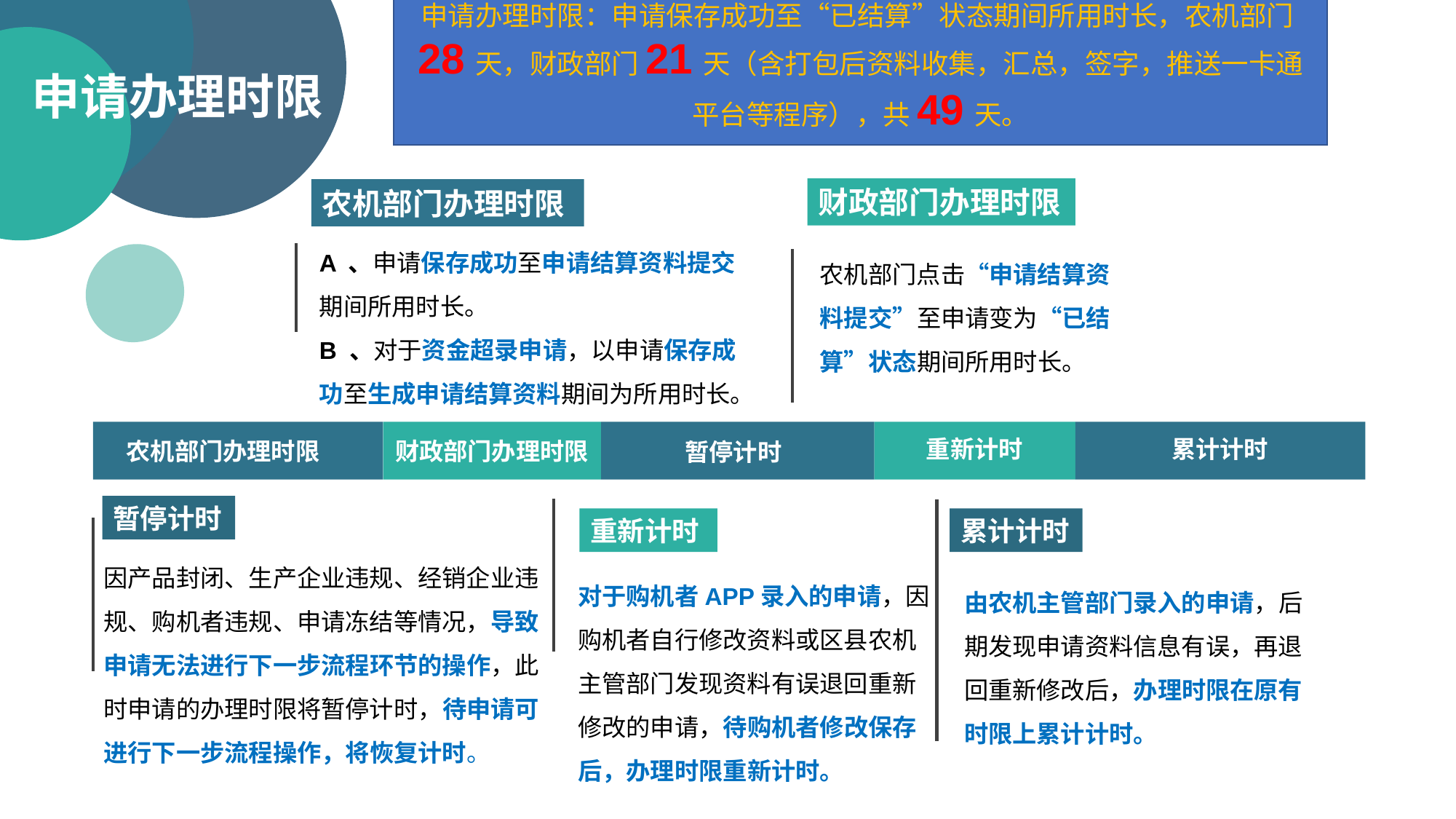

申请办理时限：申请保存成功至“已结算”状态期间所用时长，农机部门28天，财政部门21天（含打包后资料收集，汇总，签字，推送一卡通平台等程序），共49天。
申请办理时限
财政部门办理时限
农机部门办理时限
A 、申请保存成功至申请结算资料提交期间所用时长。
B 、对于资金超录申请，以申请保存成功至生成申请结算资料期间为所用时长。
农机部门点击“申请结算资料提交”至申请变为“已结算”状态期间所用时长。

重新计时
累计计时
农机部门办理时限
财政部门办理时限
暂停计时
暂停计时
重新计时
累计计时
因产品封闭、生产企业违规、经销企业违规、购机者违规、申请冻结等情况，导致申请无法进行下一步流程环节的操作，此时申请的办理时限将暂停计时，待申请可进行下一步流程操作，将恢复计时。
对于购机者APP录入的申请，因购机者自行修改资料或区县农机主管部门发现资料有误退回重新修改的申请，待购机者修改保存后，办理时限重新计时。
由农机主管部门录入的申请，后期发现申请资料信息有误，再退回重新修改后，办理时限在原有时限上累计计时。